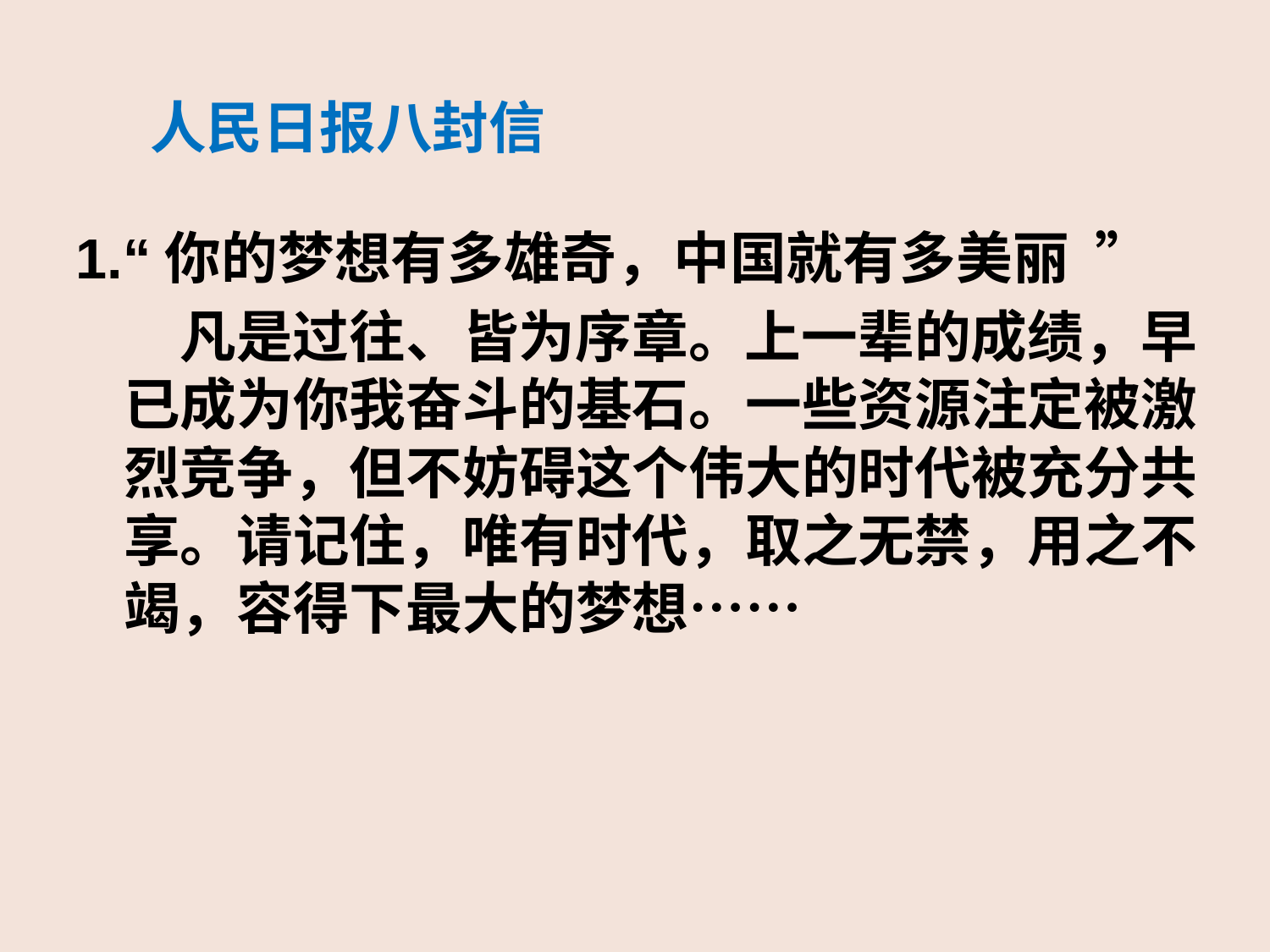

人民日报八封信
1.“你的梦想有多雄奇，中国就有多美丽  ”
       凡是过往、皆为序章。上一辈的成绩，早已成为你我奋斗的基石。一些资源注定被激烈竞争，但不妨碍这个伟大的时代被充分共享。请记住，唯有时代，取之无禁，用之不竭，容得下最大的梦想……